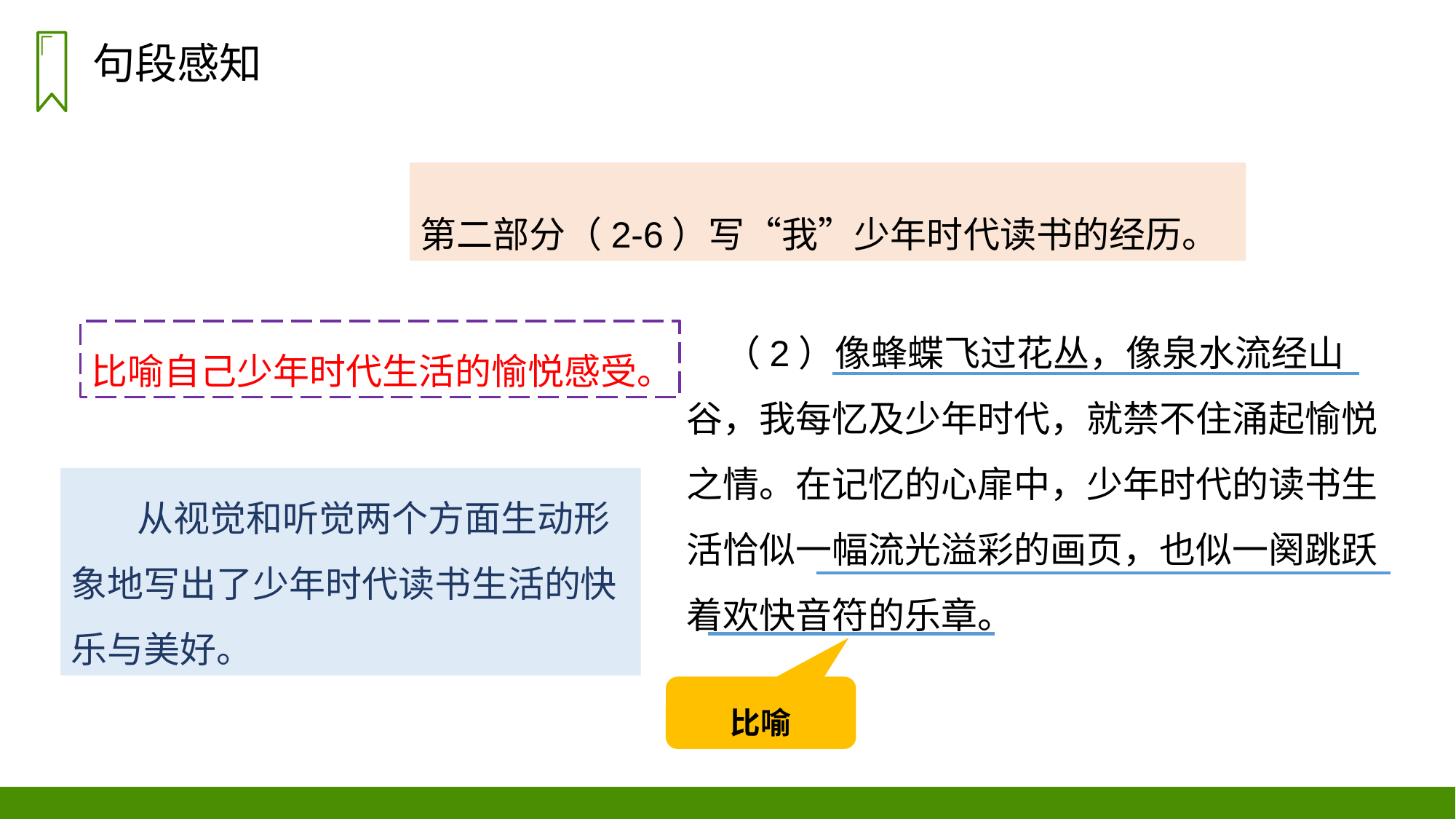

句段感知
第二部分（2-6）写“我”少年时代读书的经历。
    （2）像蜂蝶飞过花丛，像泉水流经山谷，我每忆及少年时代，就禁不住涌起愉悦之情。在记忆的心扉中，少年时代的读书生活恰似一幅流光溢彩的画页，也似一阕跳跃着欢快音符的乐章。
比喻自己少年时代生活的愉悦感受。
       从视觉和听觉两个方面生动形象地写出了少年时代读书生活的快乐与美好。
比喻